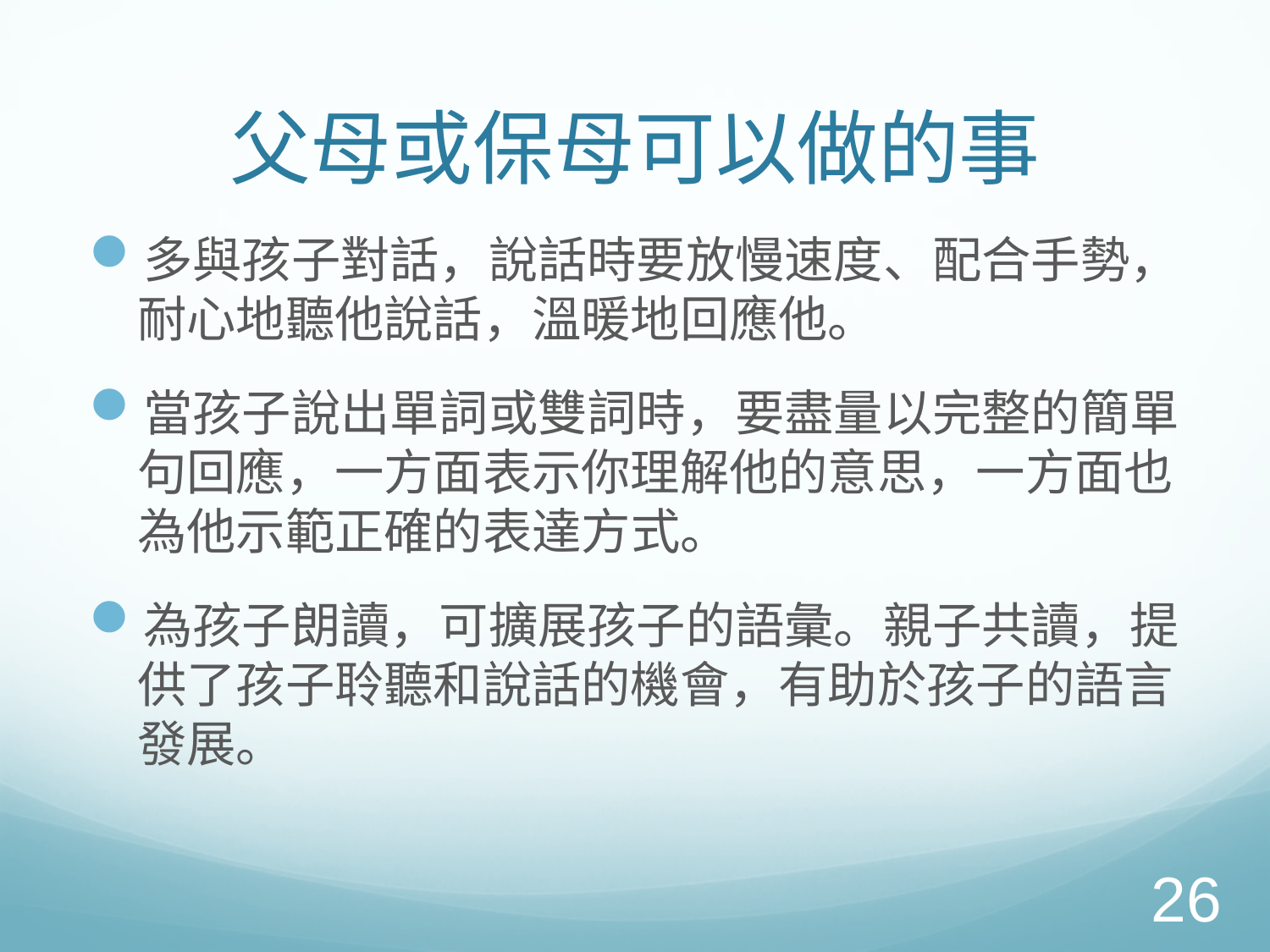

# 父母或保母可以做的事
多與孩子對話，說話時要放慢速度、配合手勢，耐心地聽他說話，溫暖地回應他。
當孩子說出單詞或雙詞時，要盡量以完整的簡單句回應，一方面表示你理解他的意思，一方面也為他示範正確的表達方式。
為孩子朗讀，可擴展孩子的語彙。親子共讀，提供了孩子聆聽和說話的機會，有助於孩子的語言發展。
26